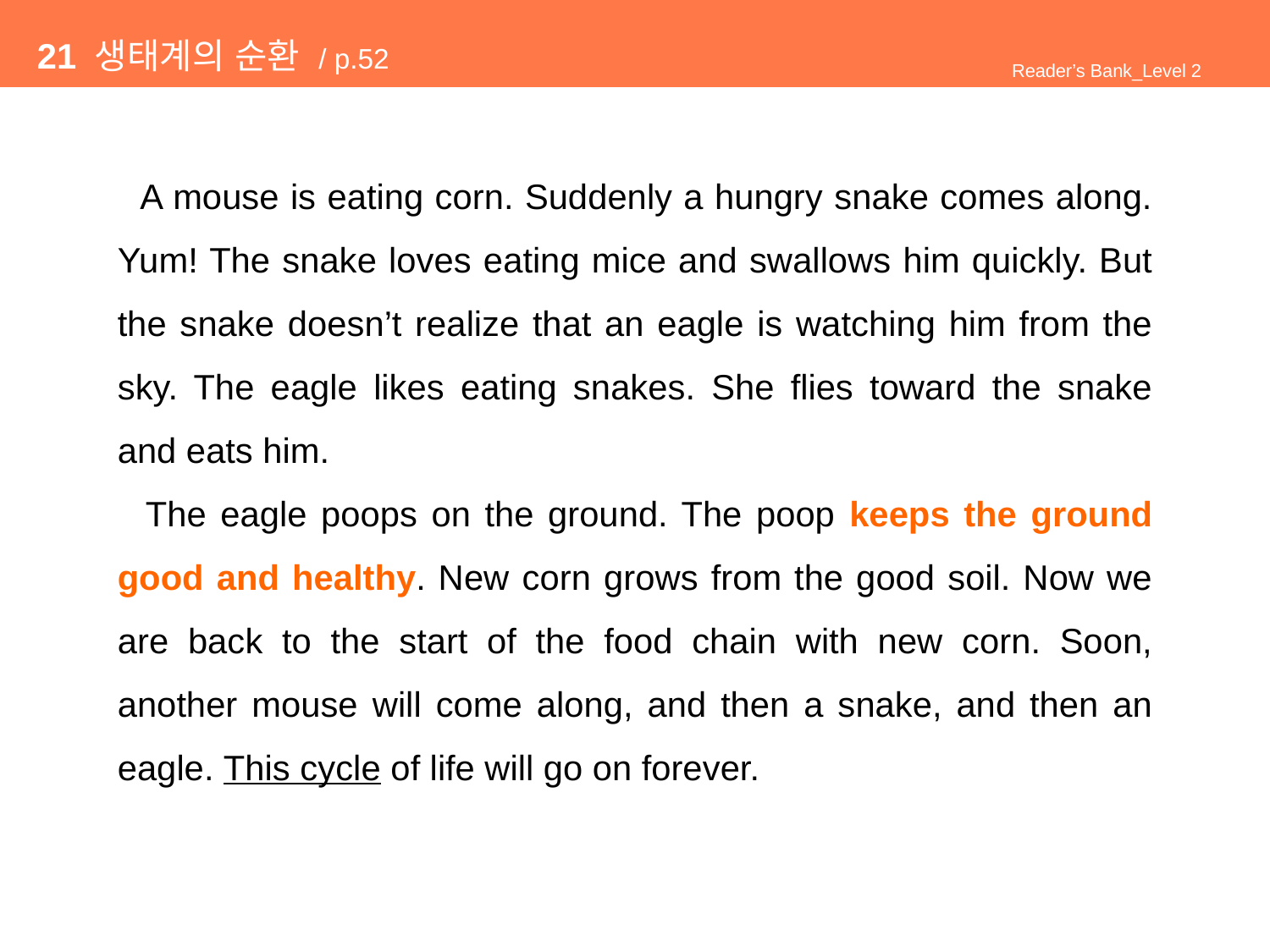

# 21 생태계의 순환 / p.52
Reader’s Bank_Level 2

  A mouse is eating corn. Suddenly a hungry snake comes along. Yum! The snake loves eating mice and swallows him quickly. But the snake doesn’t realize that an eagle is watching him from the sky. The eagle likes eating snakes. She flies toward the snake and eats him.
  The eagle poops on the ground. The poop keeps the ground good and healthy. New corn grows from the good soil. Now we are back to the start of the food chain with new corn. Soon, another mouse will come along, and then a snake, and then an eagle. This cycle of life will go on forever.